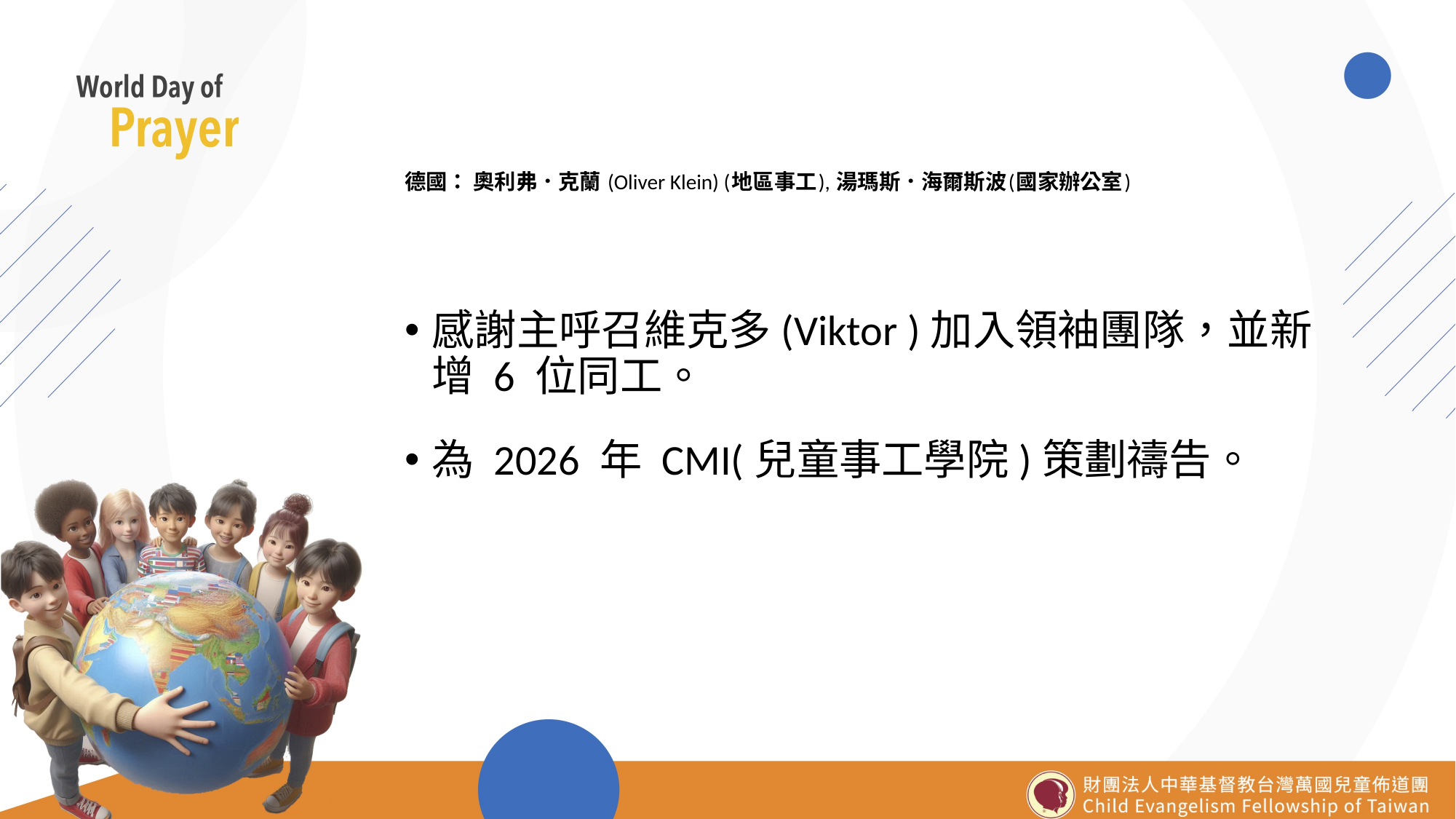

# 德國： 奧利弗．克蘭 (Oliver Klein) (地區事工), 湯瑪斯．海爾斯波(國家辦公室)
感謝主呼召維克多(Viktor )加入領袖團隊，並新增 6 位同工。

為 2026 年 CMI(兒童事工學院)策劃禱告。